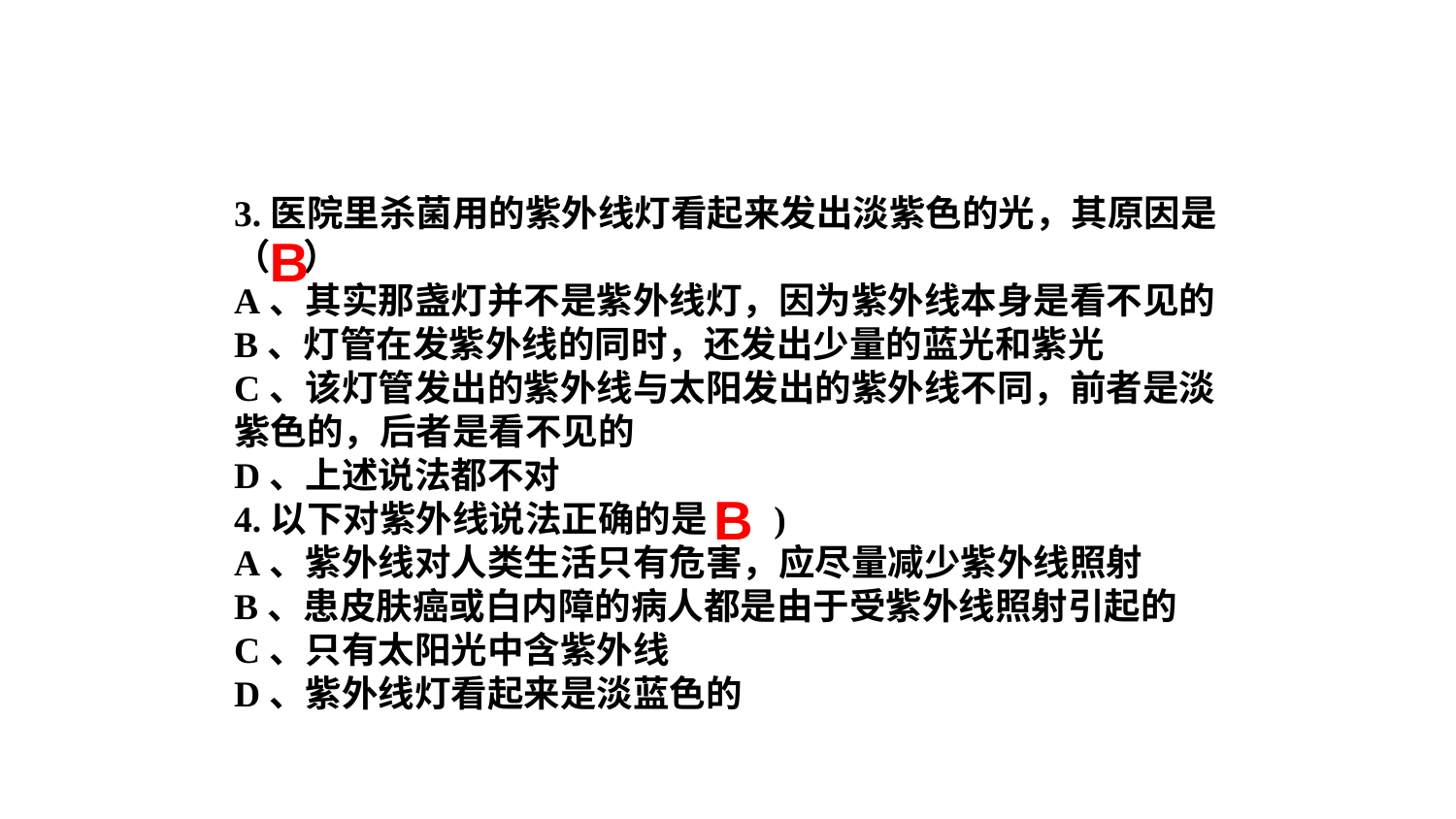

3.医院里杀菌用的紫外线灯看起来发出淡紫色的光，其原因是（    ）
A、其实那盏灯并不是紫外线灯，因为紫外线本身是看不见的
B、灯管在发紫外线的同时，还发出少量的蓝光和紫光
C、该灯管发出的紫外线与太阳发出的紫外线不同，前者是淡紫色的，后者是看不见的
D、上述说法都不对
4.以下对紫外线说法正确的是(     )
A、紫外线对人类生活只有危害，应尽量减少紫外线照射
B、患皮肤癌或白内障的病人都是由于受紫外线照射引起的
C、只有太阳光中含紫外线
D、紫外线灯看起来是淡蓝色的
B
B